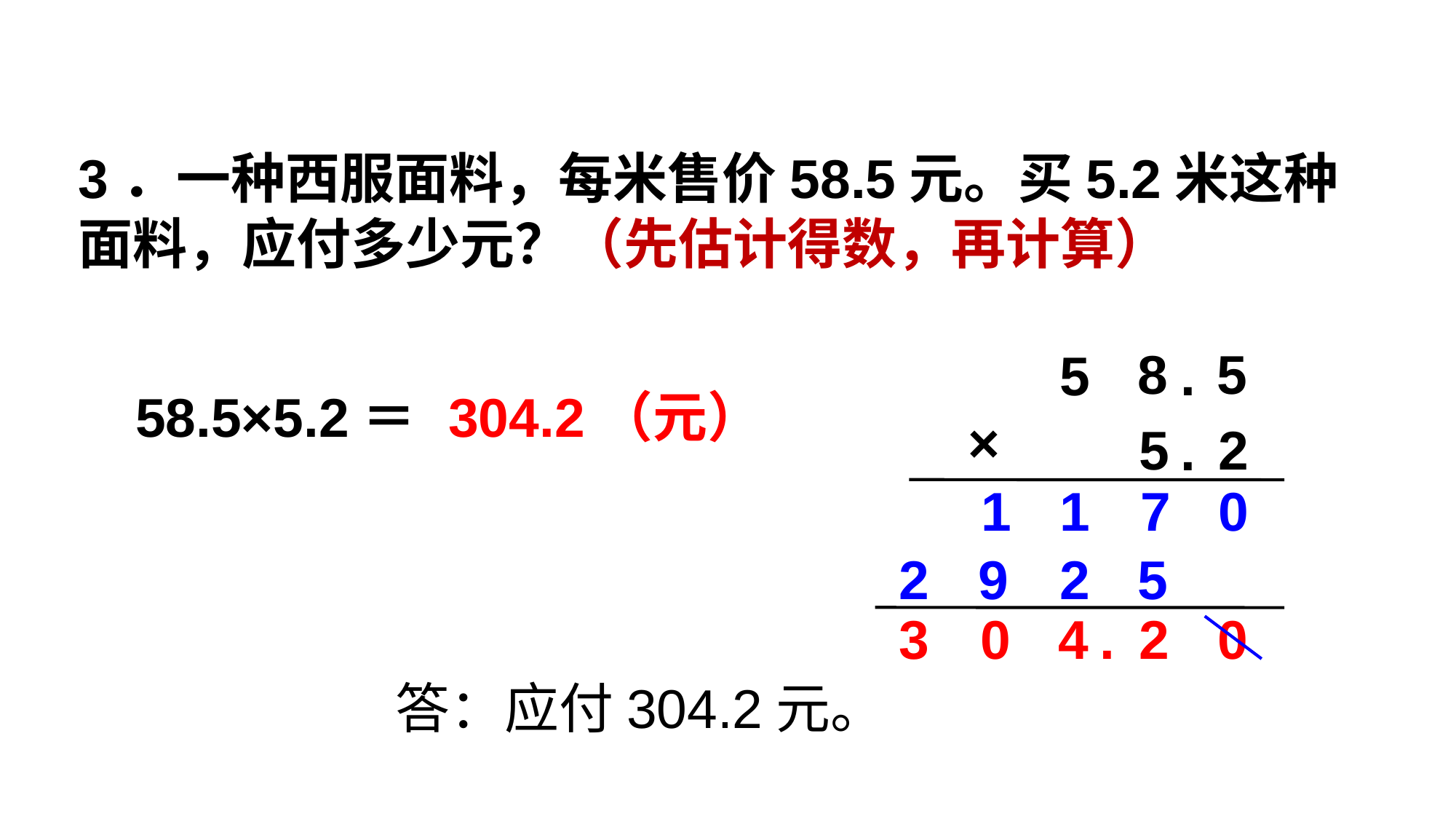

3．一种西服面料，每米售价58.5元。买5.2米这种面料，应付多少元？（先估计得数，再计算）
8
5
5
.
×
5
2
.
58.5×5.2＝
304.2（元）
1
1
7
0
2
9
2
5
3
0
4
.
2
0
答：应付304.2元。